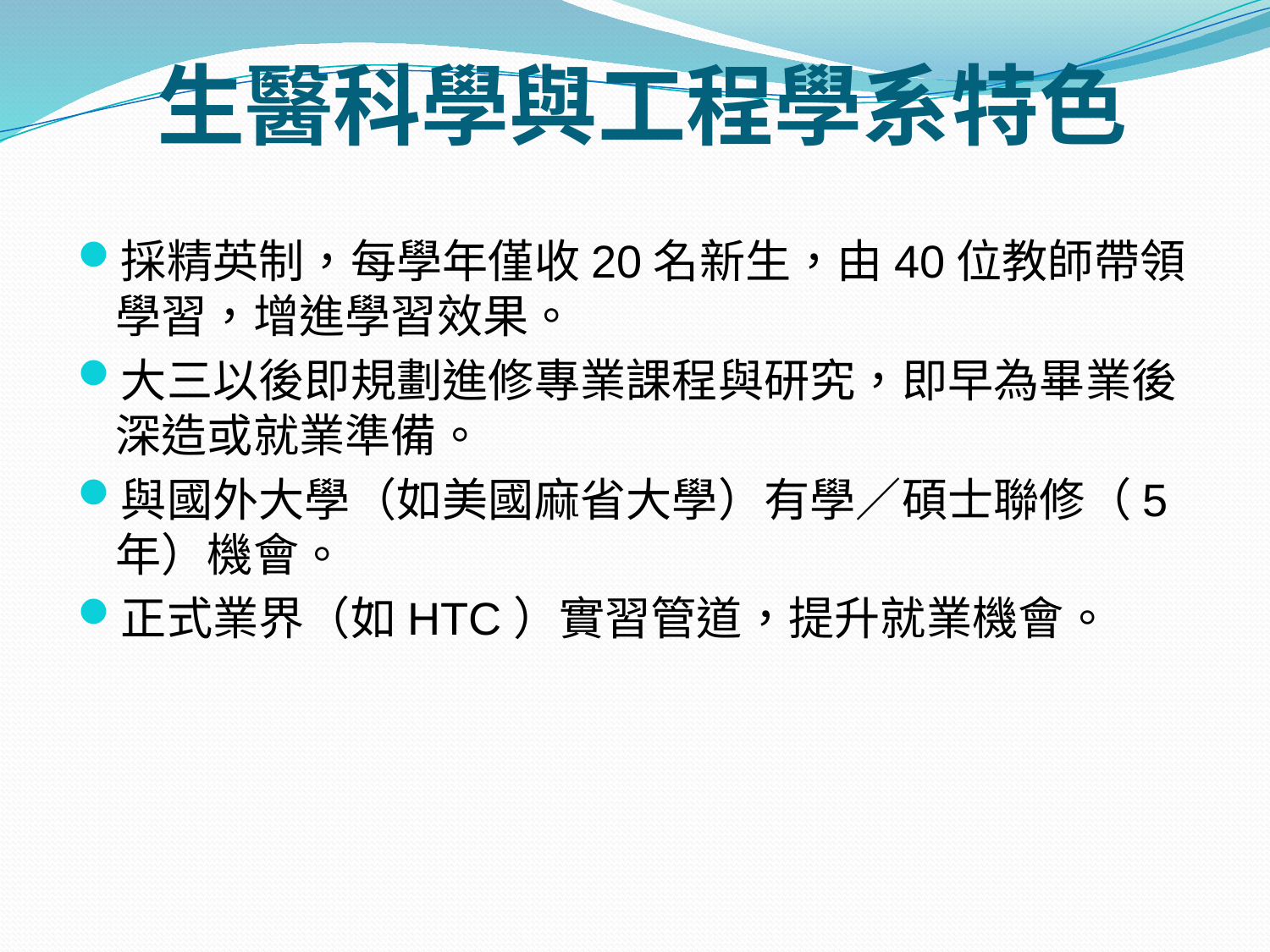

生醫科學與工程學系特色
採精英制，每學年僅收20名新生，由40位教師帶領學習，增進學習效果。
大三以後即規劃進修專業課程與研究，即早為畢業後深造或就業準備。
與國外大學（如美國麻省大學）有學／碩士聯修（5年）機會。
正式業界（如HTC）實習管道，提升就業機會。